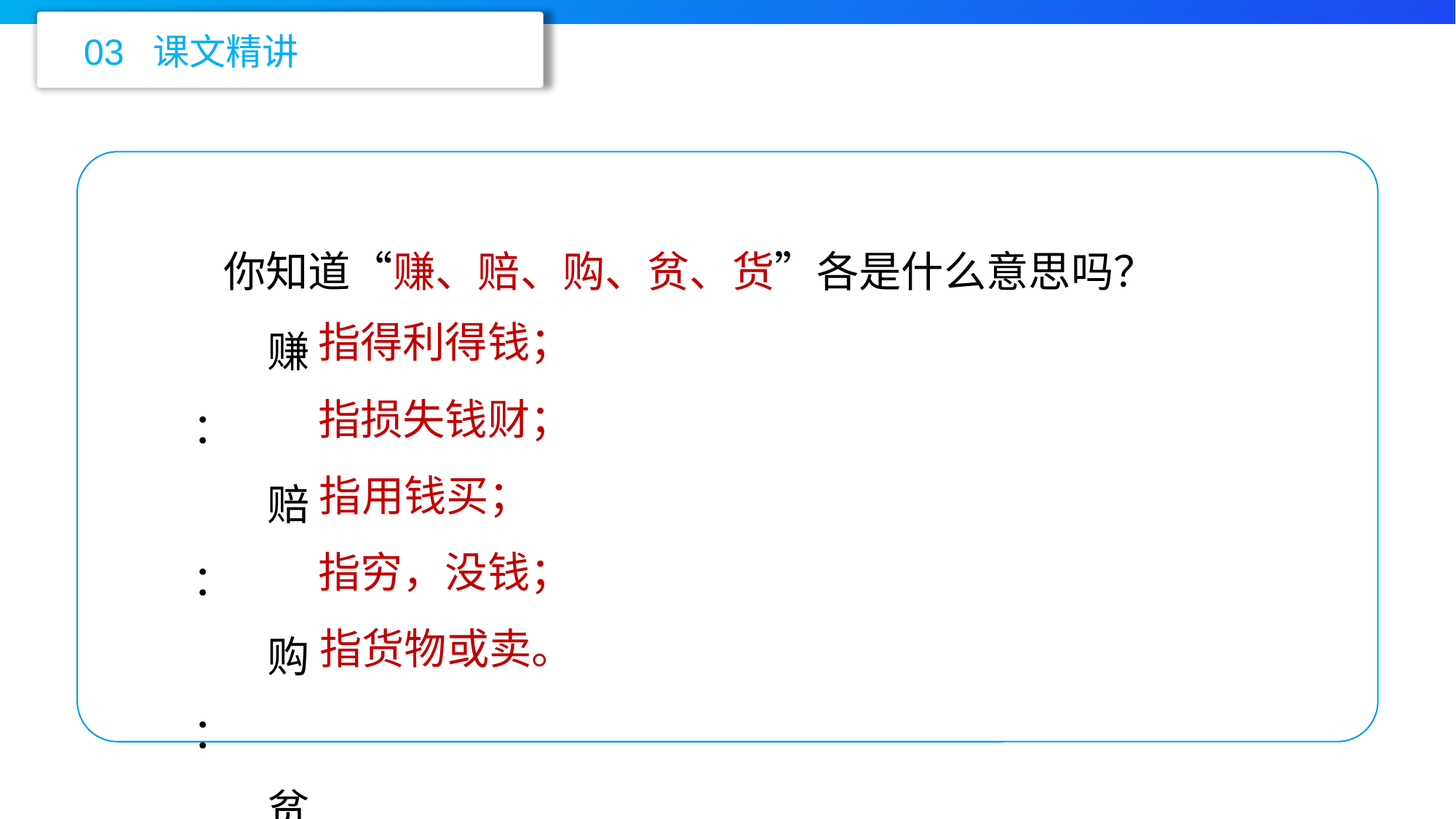

03  课文精讲
你知道“赚、赔、购、贫、货”各是什么意思吗？
赚：
赔：
购：
贫：
货：
指得利得钱；
指损失钱财；
指用钱买；
指穷，没钱；
指货物或卖。